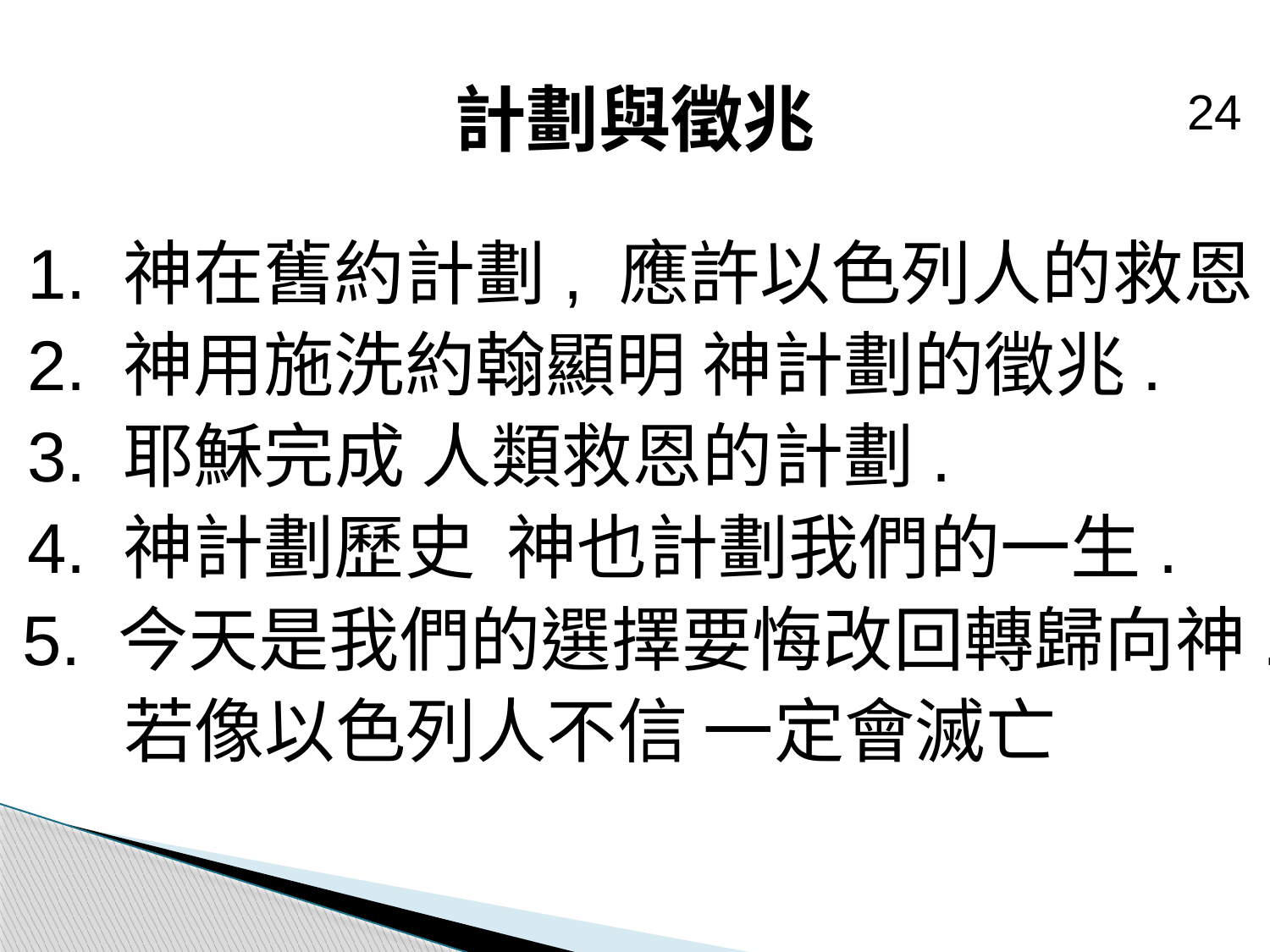

# 計劃與徵兆
24
1. 神在舊約計劃, 應許以色列人的救恩.
2. 神用施洗約翰顯明 神計劃的徵兆.
3. 耶穌完成 人類救恩的計劃.
4. 神計劃歷史  神也計劃我們的一生.
5. 今天是我們的選擇要悔改回轉歸向神.
     若像以色列人不信 一定會滅亡